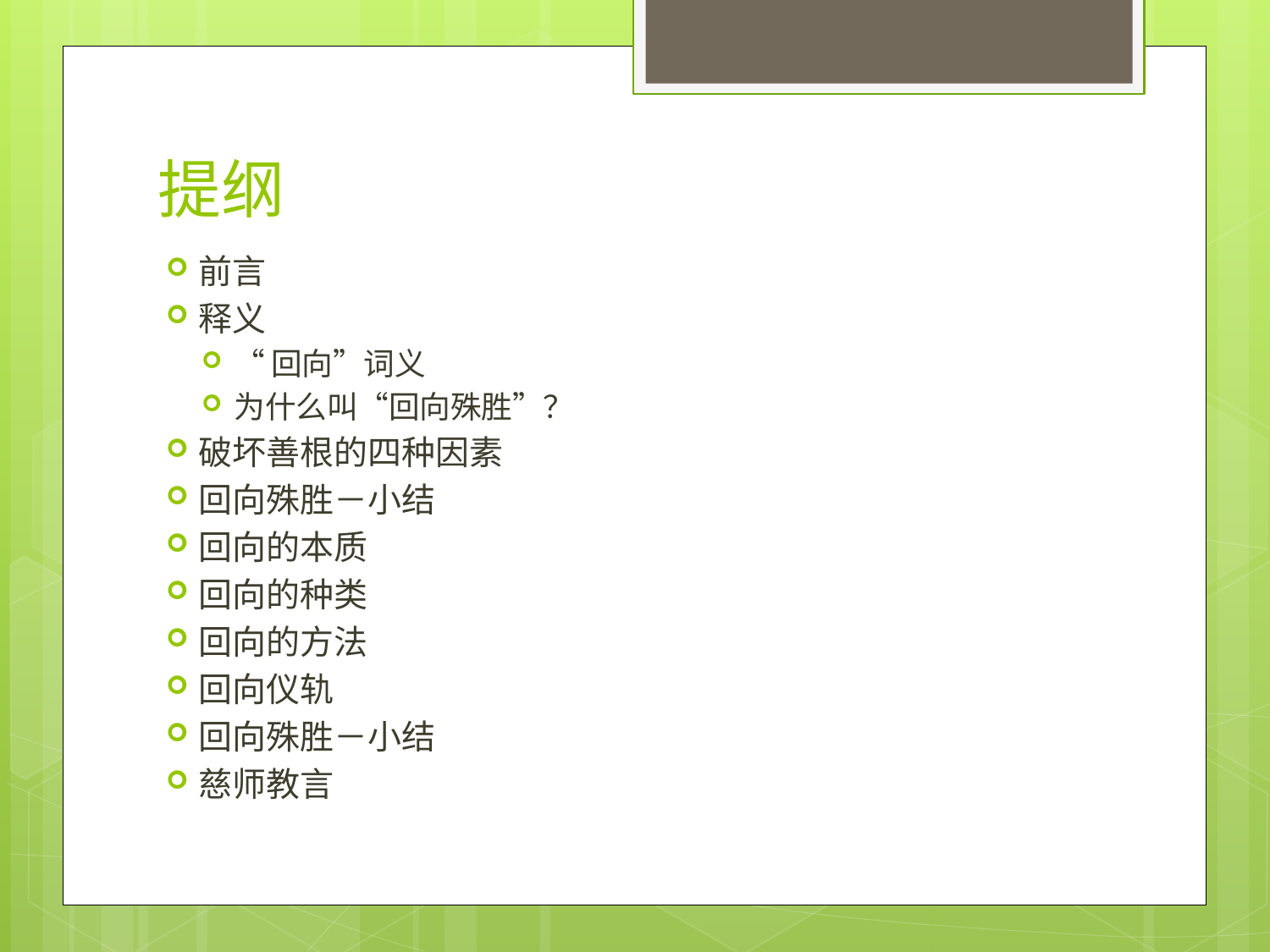

# 提纲
前言
释义
“回向”词义
为什么叫“回向殊胜”？
破坏善根的四种因素
回向殊胜－小结
回向的本质
回向的种类
回向的方法
回向仪轨
回向殊胜－小结
慈师教言